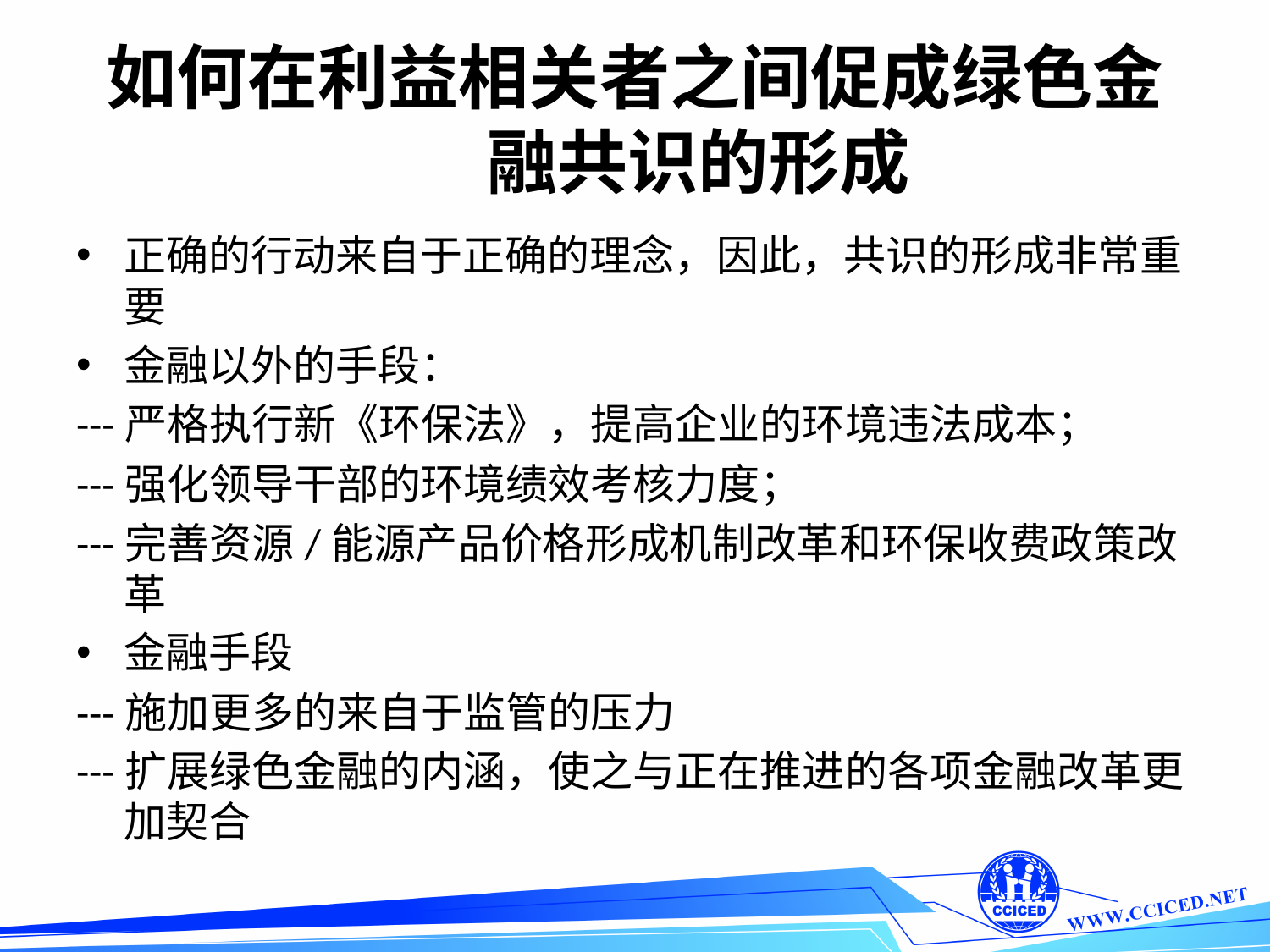

# 如何在利益相关者之间促成绿色金融共识的形成
正确的行动来自于正确的理念，因此，共识的形成非常重要
金融以外的手段：
---严格执行新《环保法》，提高企业的环境违法成本；
---强化领导干部的环境绩效考核力度；
---完善资源/能源产品价格形成机制改革和环保收费政策改革
金融手段
---施加更多的来自于监管的压力
---扩展绿色金融的内涵，使之与正在推进的各项金融改革更加契合